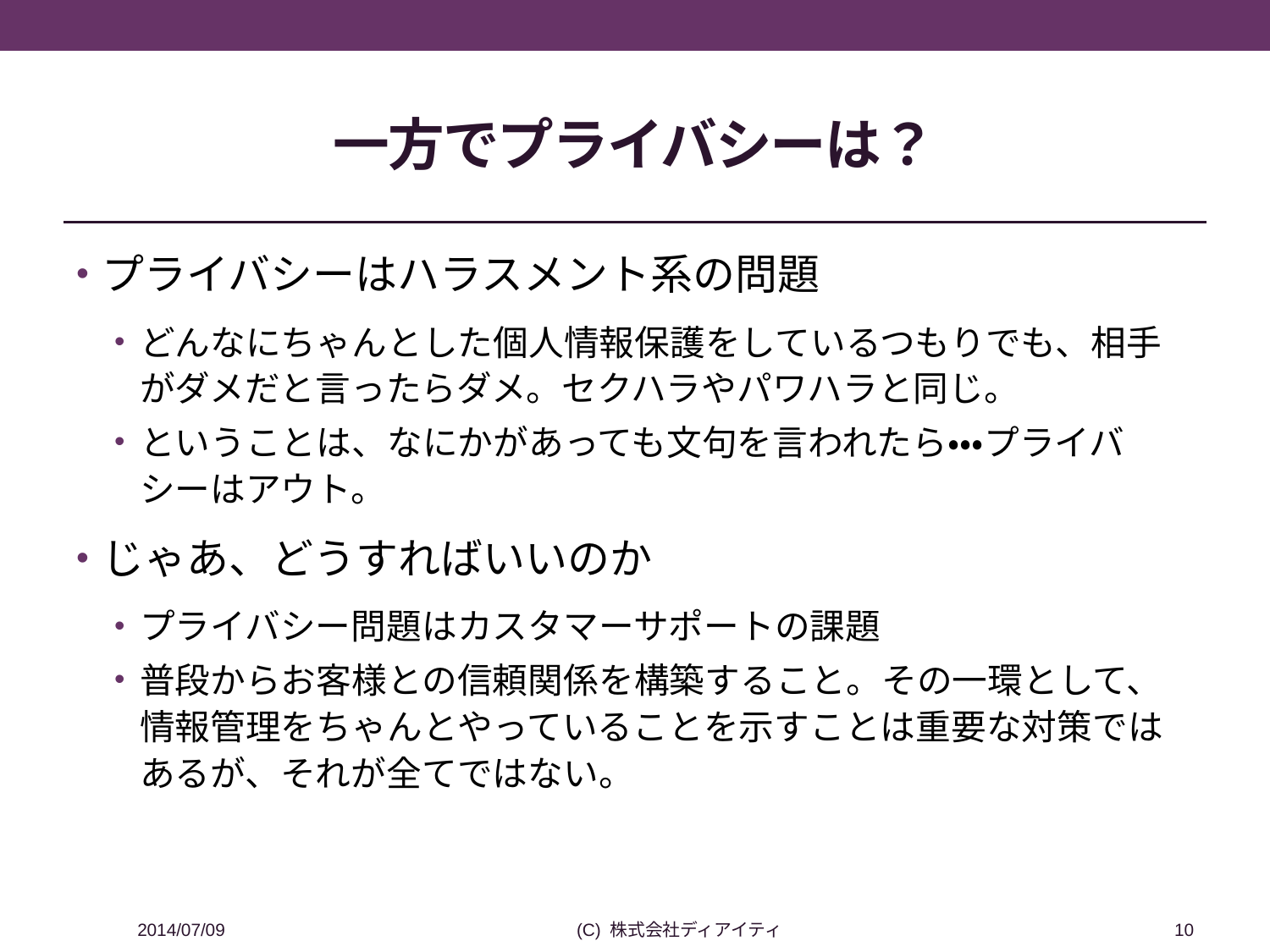

# 一方でプライバシーは？
プライバシーはハラスメント系の問題
どんなにちゃんとした個人情報保護をしているつもりでも、相手がダメだと言ったらダメ。セクハラやパワハラと同じ。
ということは、なにかがあっても文句を言われたら・・・プライバシーはアウト。
じゃあ、どうすればいいのか
プライバシー問題はカスタマーサポートの課題
普段からお客様との信頼関係を構築すること。その一環として、情報管理をちゃんとやっていることを示すことは重要な対策ではあるが、それが全てではない。
2014/07/09
(C) 株式会社ディアイティ
10